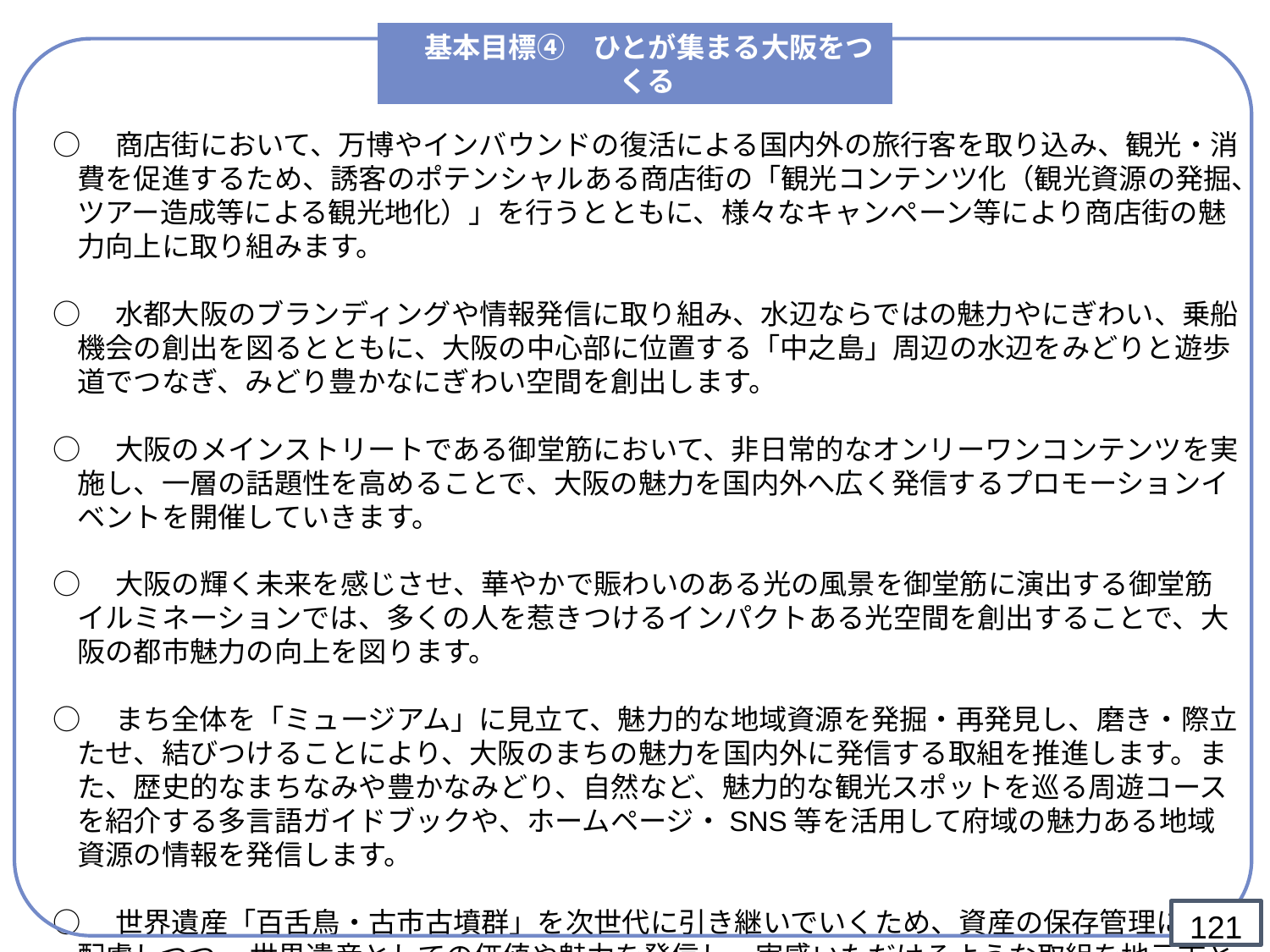

基本目標④　ひとが集まる大阪をつくる

○　商店街において、万博やインバウンドの復活による国内外の旅行客を取り込み、観光・消費を促進するため、誘客のポテンシャルある商店街の「観光コンテンツ化（観光資源の発掘、ツアー造成等による観光地化）」を行うとともに、様々なキャンペーン等により商店街の魅力向上に取り組みます。

○　水都大阪のブランディングや情報発信に取り組み、水辺ならではの魅力やにぎわい、乗船機会の創出を図るとともに、大阪の中心部に位置する「中之島」周辺の水辺をみどりと遊歩道でつなぎ、みどり豊かなにぎわい空間を創出します。

○　大阪のメインストリートである御堂筋において、非日常的なオンリーワンコンテンツを実施し、一層の話題性を高めることで、大阪の魅力を国内外へ広く発信するプロモーションイベントを開催していきます。

○　大阪の輝く未来を感じさせ、華やかで賑わいのある光の風景を御堂筋に演出する御堂筋イルミネーションでは、多くの人を惹きつけるインパクトある光空間を創出することで、大阪の都市魅力の向上を図ります。

○　まち全体を「ミュージアム」に見立て、魅力的な地域資源を発掘・再発見し、磨き・際立たせ、結びつけることにより、大阪のまちの魅力を国内外に発信する取組を推進します。また、歴史的なまちなみや豊かなみどり、自然など、魅力的な観光スポットを巡る周遊コースを紹介する多言語ガイドブックや、ホームページ・SNS等を活用して府域の魅力ある地域資源の情報を発信します。

○　世界遺産「百舌鳥・古市古墳群」を次世代に引き継いでいくため、資産の保存管理にも配慮しつつ、 世界遺産としての価値や魅力を発信し、実感いただけるような取組を地元市とともに推進します。

121